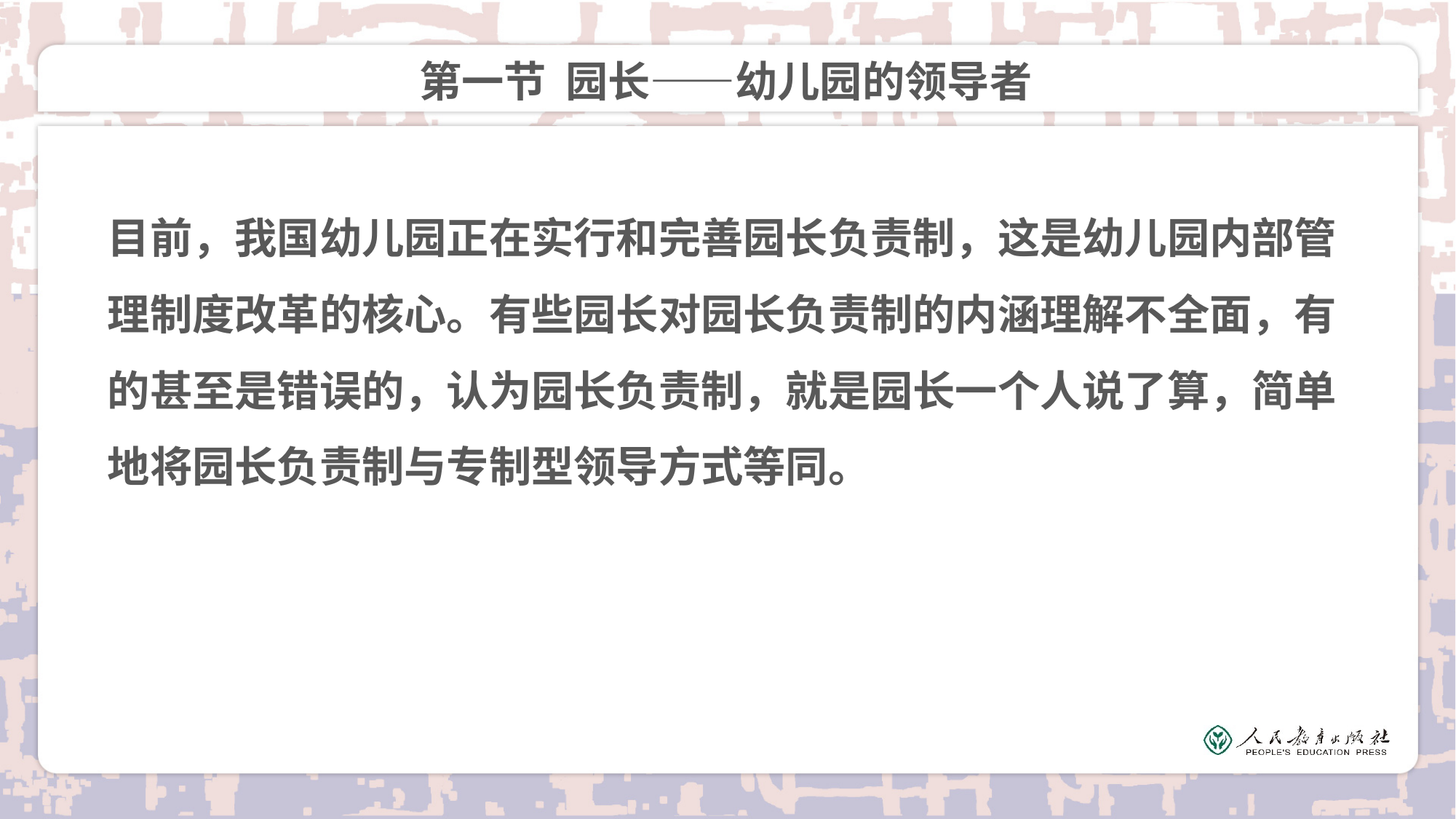

# 第一节  园长——幼儿园的领导者
目前，我国幼儿园正在实行和完善园长负责制，这是幼儿园内部管理制度改革的核心。有些园长对园长负责制的内涵理解不全面，有的甚至是错误的，认为园长负责制，就是园长一个人说了算，简单地将园长负责制与专制型领导方式等同。